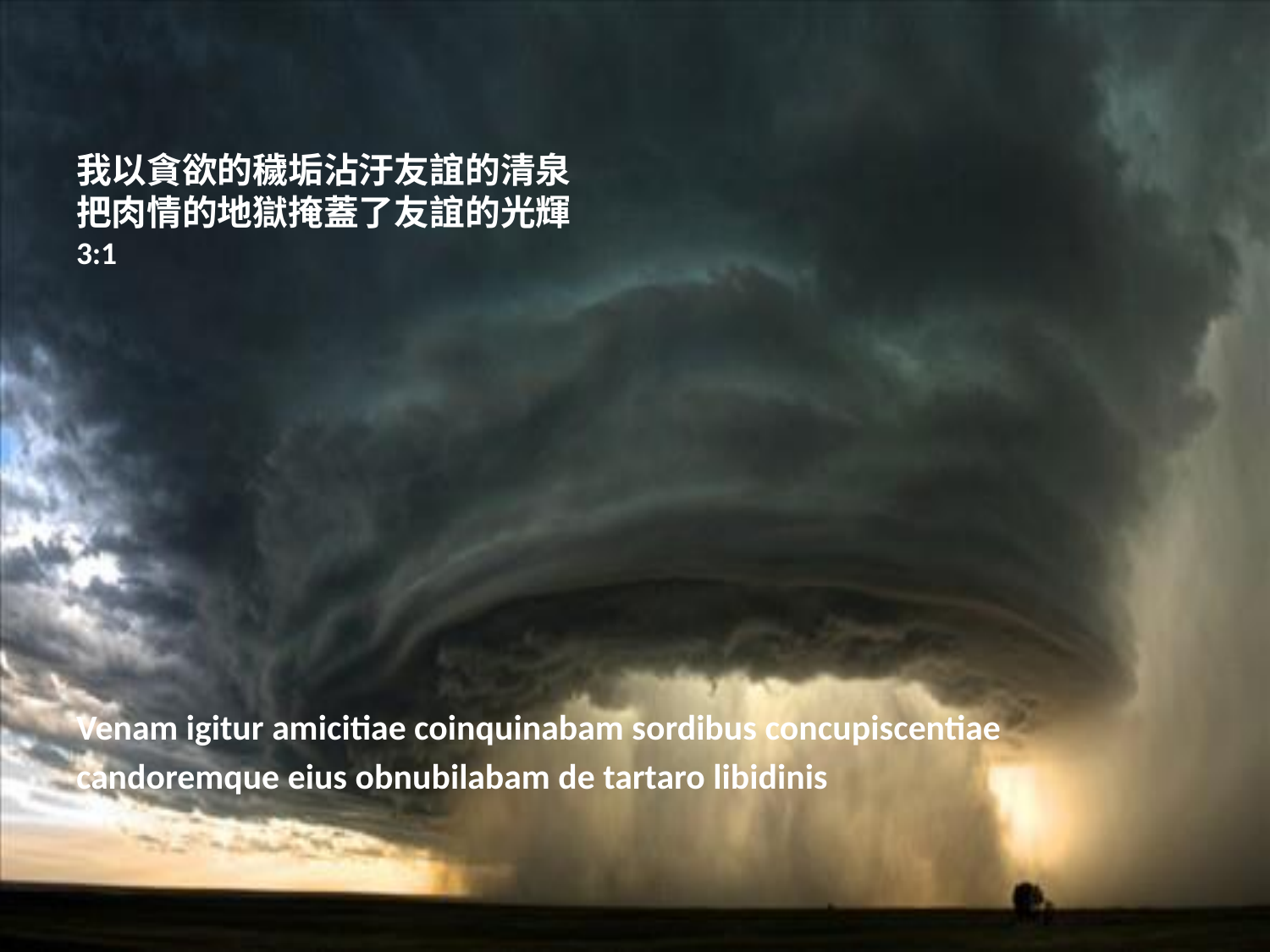

# 我以貪欲的穢垢沾汙友誼的清泉 把肉情的地獄掩蓋了友誼的光輝  				       3:1
Venam igitur amicitiae coinquinabam sordibus concupiscentiae
candoremque eius obnubilabam de tartaro libidinis